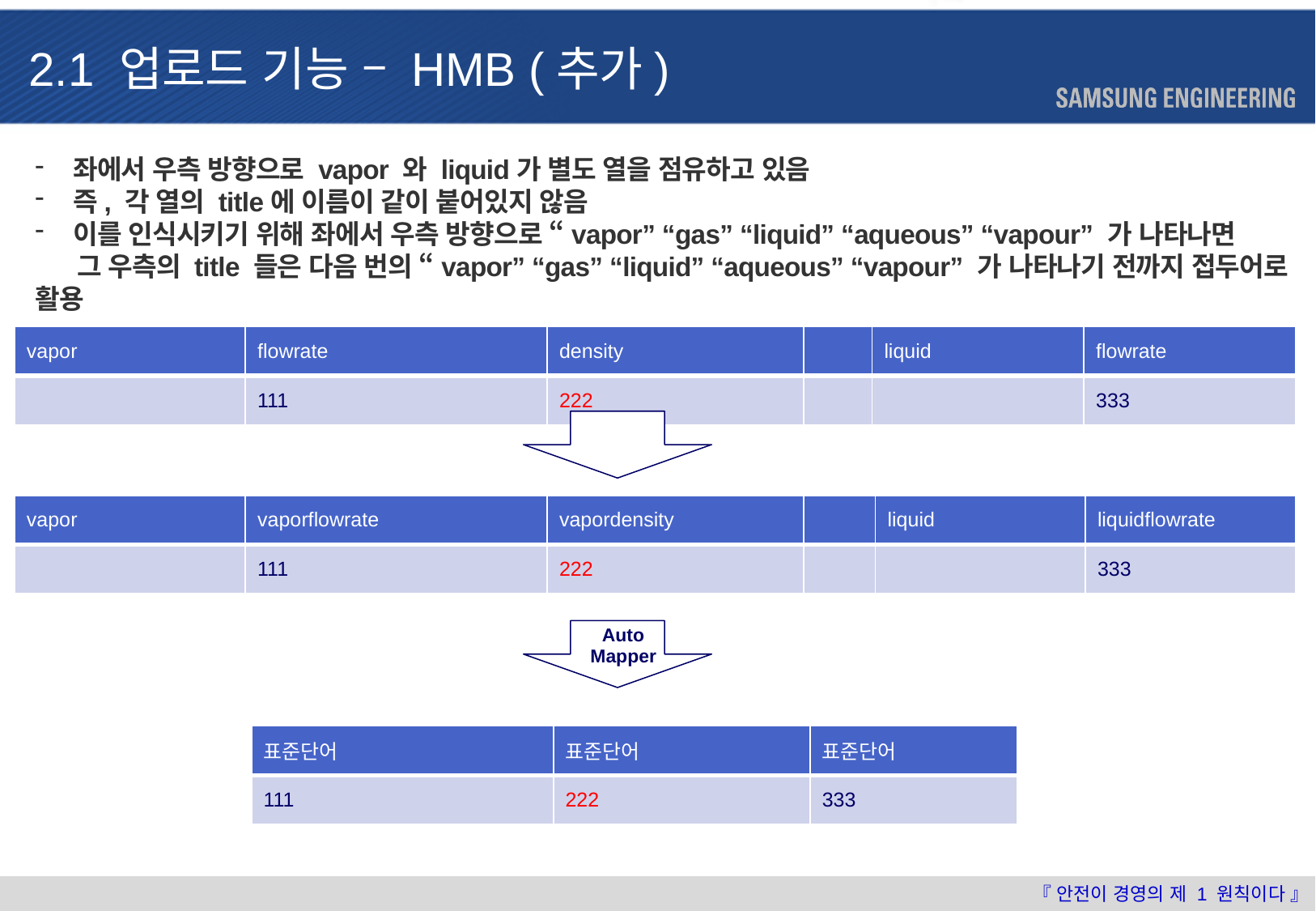

2.1 업로드 기능 – HMB (추가)
좌에서 우측 방향으로 vapor 와 liquid가 별도 열을 점유하고 있음
즉, 각 열의 title에 이름이 같이 붙어있지 않음
이를 인식시키기 위해 좌에서 우측 방향으로 “vapor” “gas” “liquid” “aqueous” “vapour” 가 나타나면
     그 우측의 title 들은 다음 번의 “vapor” “gas” “liquid” “aqueous” “vapour” 가 나타나기 전까지 접두어로 활용
| vapor | flowrate | density |  | liquid | flowrate |
| --- | --- | --- | --- | --- | --- |
|  | 111 | 222 |  |  | 333 |

| vapor | vaporflowrate | vapordensity |  | liquid | liquidflowrate |
| --- | --- | --- | --- | --- | --- |
|  | 111 | 222 |  |  | 333 |
Auto Mapper
| 표준단어 | 표준단어 | 표준단어 |
| --- | --- | --- |
| 111 | 222 | 333 |